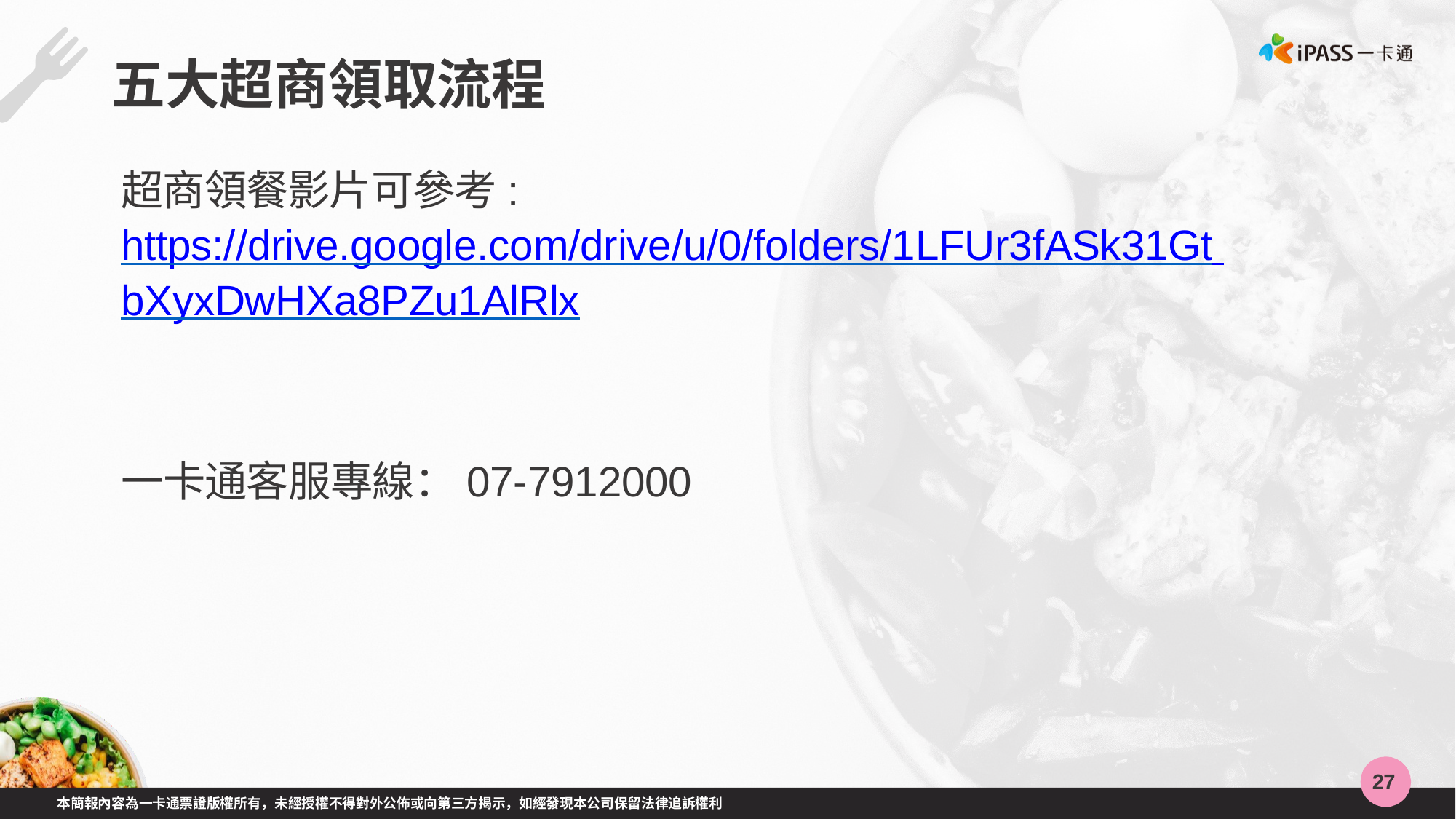

# 五大超商領取流程
超商領餐影片可參考: https://drive.google.com/drive/u/0/folders/1LFUr3fASk31Gt bXyxDwHXa8PZu1AlRlx
一卡通客服專線：07-7912000
27
本簡報內容為一卡通票證版權所有，未經授權不得對外公佈或向第三方揭示，如經發現本公司保留法律追訴權利